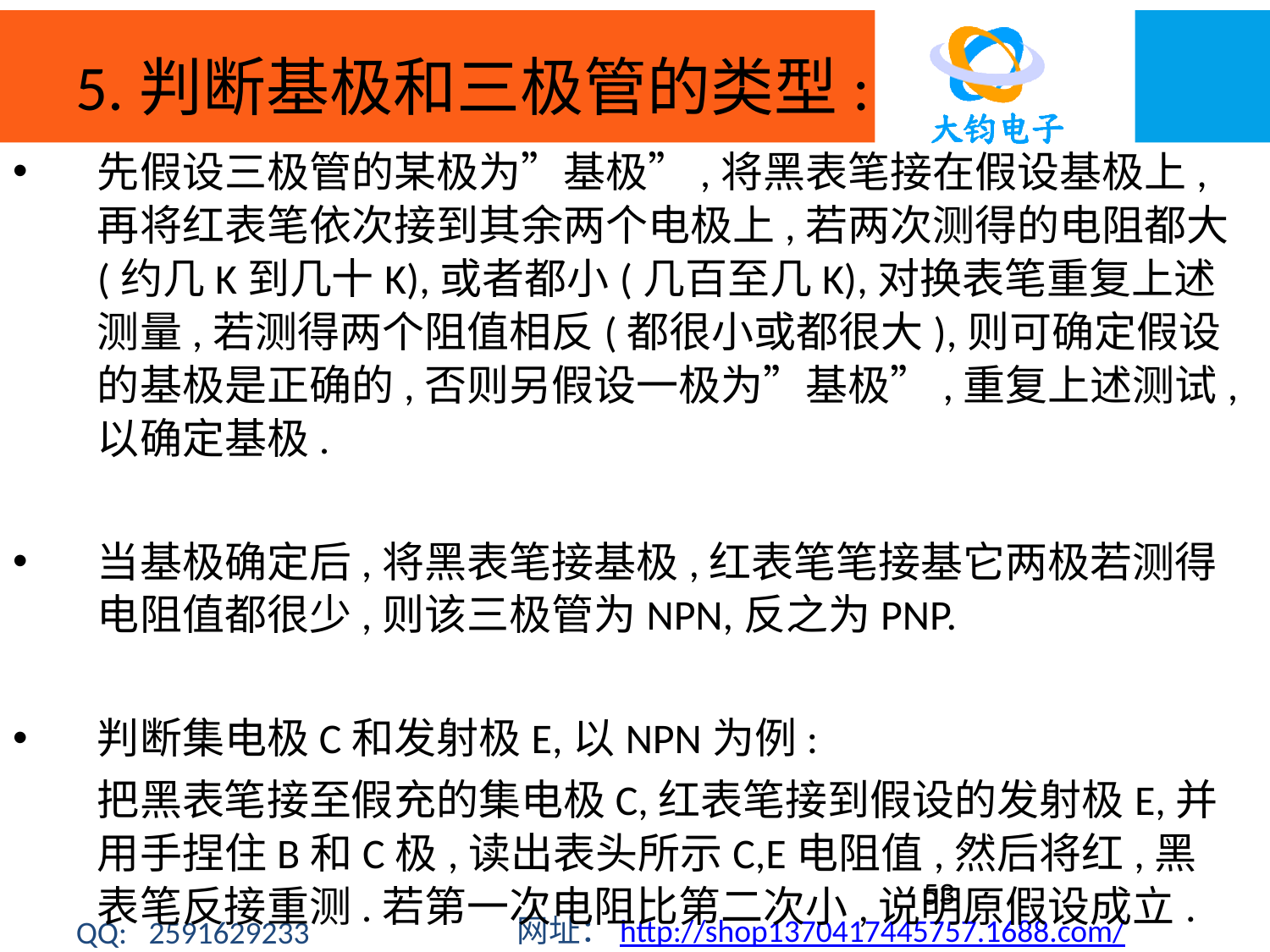

# 5.判断基极和三极管的类型:
先假设三极管的某极为”基极”,将黑表笔接在假设基极上,再将红表笔依次接到其余两个电极上,若两次测得的电阻都大(约几K到几十K),或者都小(几百至几K),对换表笔重复上述测量,若测得两个阻值相反(都很小或都很大),则可确定假设的基极是正确的,否则另假设一极为”基极”,重复上述测试,以确定基极.

当基极确定后,将黑表笔接基极,红表笔笔接基它两极若测得电阻值都很少,则该三极管为NPN,反之为PNP.

判断集电极C和发射极E,以NPN为例:
	把黑表笔接至假充的集电极C,红表笔接到假设的发射极E,并用手捏住B和C极,读出表头所示C,E电阻值,然后将红,黑表笔反接重测.若第一次电阻比第二次小,说明原假设成立.
53